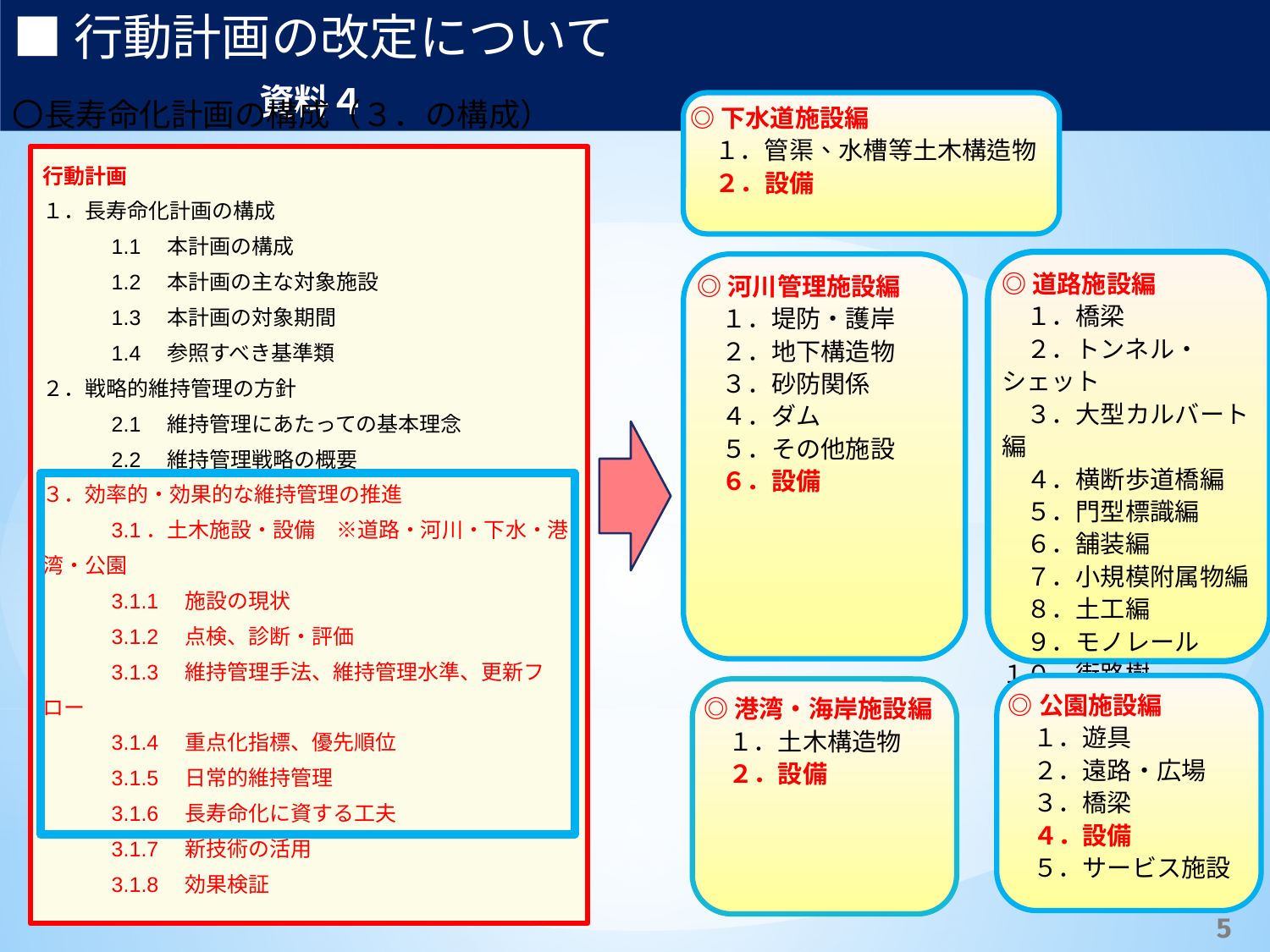

■行動計画の改定について　　　　　 　　　　　　　　　　　　資料４
〇長寿命化計画の構成（３．の構成）
◎下水道施設編
　１．管渠、水槽等土木構造物
　２．設備
行動計画
１．長寿命化計画の構成
　　　1.1　本計画の構成
　　　1.2　本計画の主な対象施設
　　　1.3　本計画の対象期間
　　　1.4　参照すべき基準類
２．戦略的維持管理の方針
　　　2.1　維持管理にあたっての基本理念
　　　2.2　維持管理戦略の概要
３．効率的・効果的な維持管理の推進
　　　3.1．土木施設・設備　※道路・河川・下水・港湾・公園
　　　3.1.1　施設の現状
　　　3.1.2　点検、診断・評価
　　　3.1.3　維持管理手法、維持管理水準、更新フロー
　　　3.1.4　重点化指標、優先順位
　　　3.1.5　日常的維持管理
　　　3.1.6　長寿命化に資する工夫
　　　3.1.7　新技術の活用
　　　3.1.8　効果検証
◎道路施設編
　１．橋梁
　２．トンネル・シェット
　３．大型カルバート編​
　４．横断歩道橋編
　５．門型標識編​
　６．舗装編​
　７．小規模附属物編
　８．土工編​
　９．モノレール
１０．街路樹
１１．設備

◎河川管理施設編
　１．堤防・護岸
　２．地下構造物
　３．砂防関係​
　４．ダム
　５．その他施設​
　６．設備​

◎公園施設編
　１．遊具
　２．遠路・広場
　３．橋梁​
　４．設備
　５．サービス施設
◎港湾・海岸施設編
　１．土木構造物
　２．設備​
5